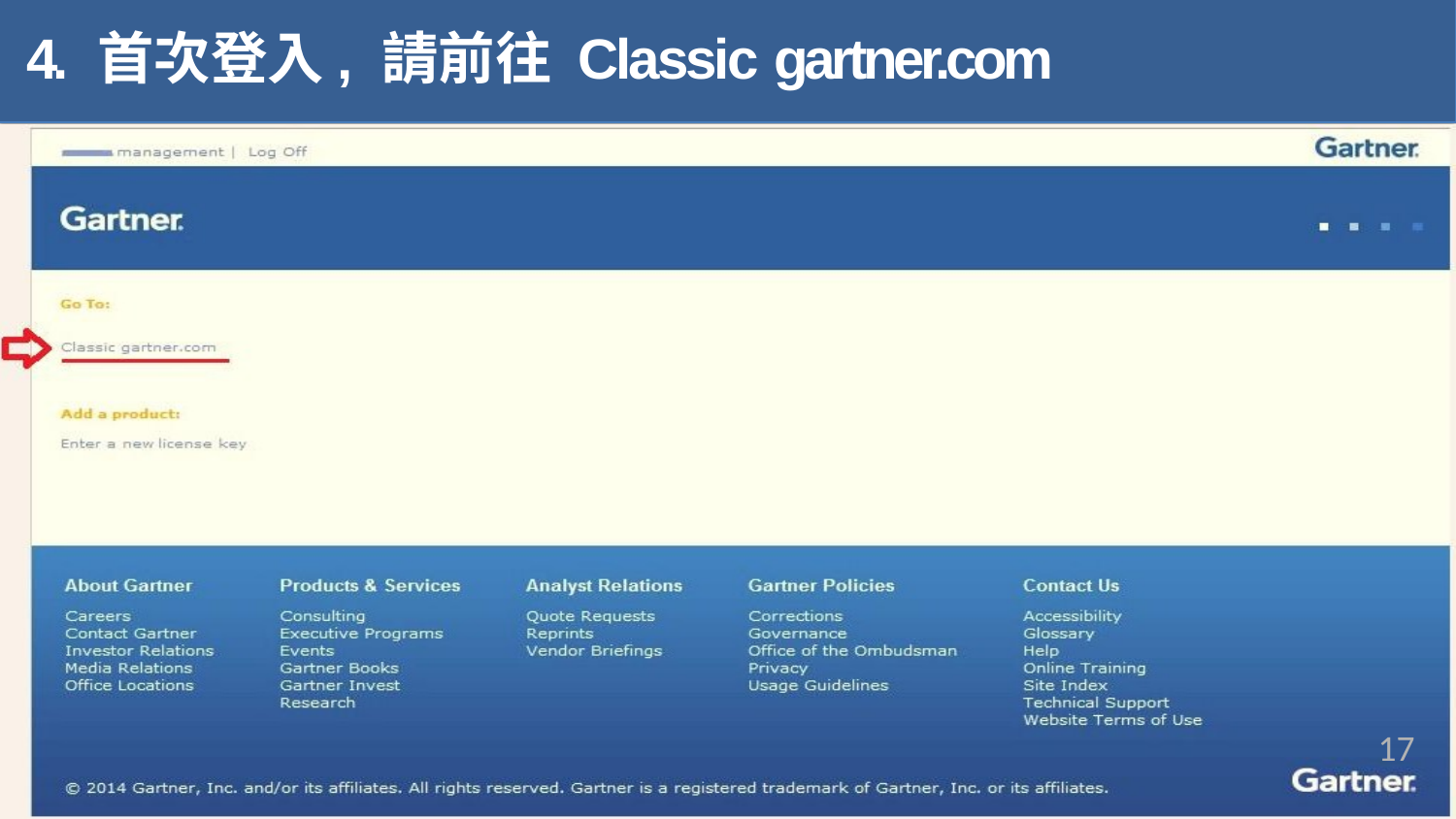

# 4. 首次登入, 請前往 Classic gartner.com

17